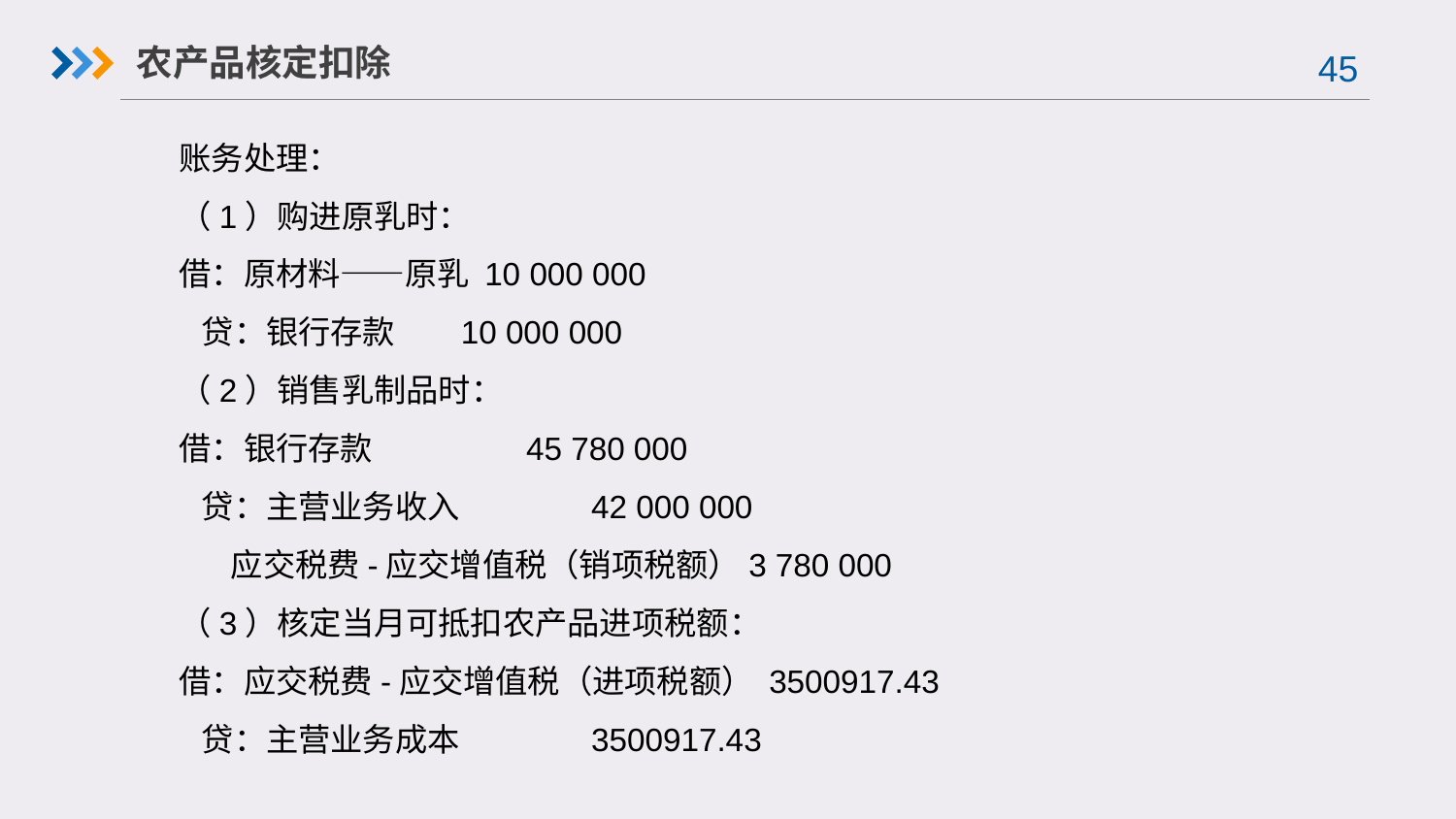

农产品核定扣除
账务处理：
（1）购进原乳时：
借：原材料——原乳 10 000 000
  贷：银行存款        10 000 000
（2）销售乳制品时：
借：银行存款                    45 780 000
  贷：主营业务收入                 42 000 000
      应交税费-应交增值税（销项税额）3 780 000
（3）核定当月可抵扣农产品进项税额：
借：应交税费-应交增值税（进项税额） 3500917.43
  贷：主营业务成本                 3500917.43